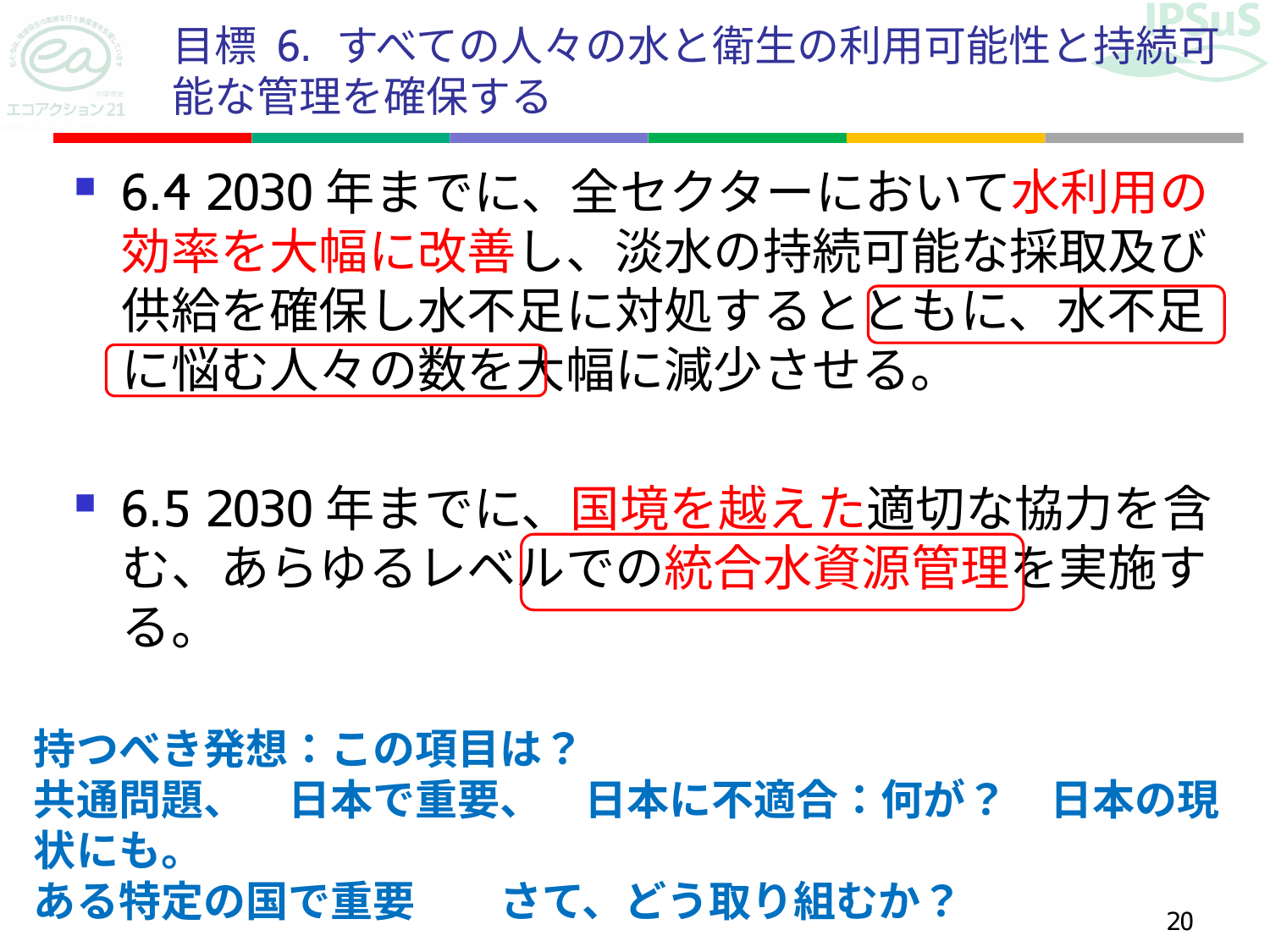

# 目標 6. すべての人々の水と衛生の利用可能性と持続可能な管理を確保する

6.4 2030年までに、全セクターにおいて水利用の効率を大幅に改善し、淡水の持続可能な採取及び供給を確保し水不足に対処するとともに、水不足に悩む人々の数を大幅に減少させる。

6.5 2030年までに、国境を越えた適切な協力を含む、あらゆるレベルでの統合水資源管理を実施する。

持つべき発想：この項目は？
共通問題、　日本で重要、　日本に不適合：何が？　日本の現状にも。
ある特定の国で重要　　さて、どう取り組むか？
20